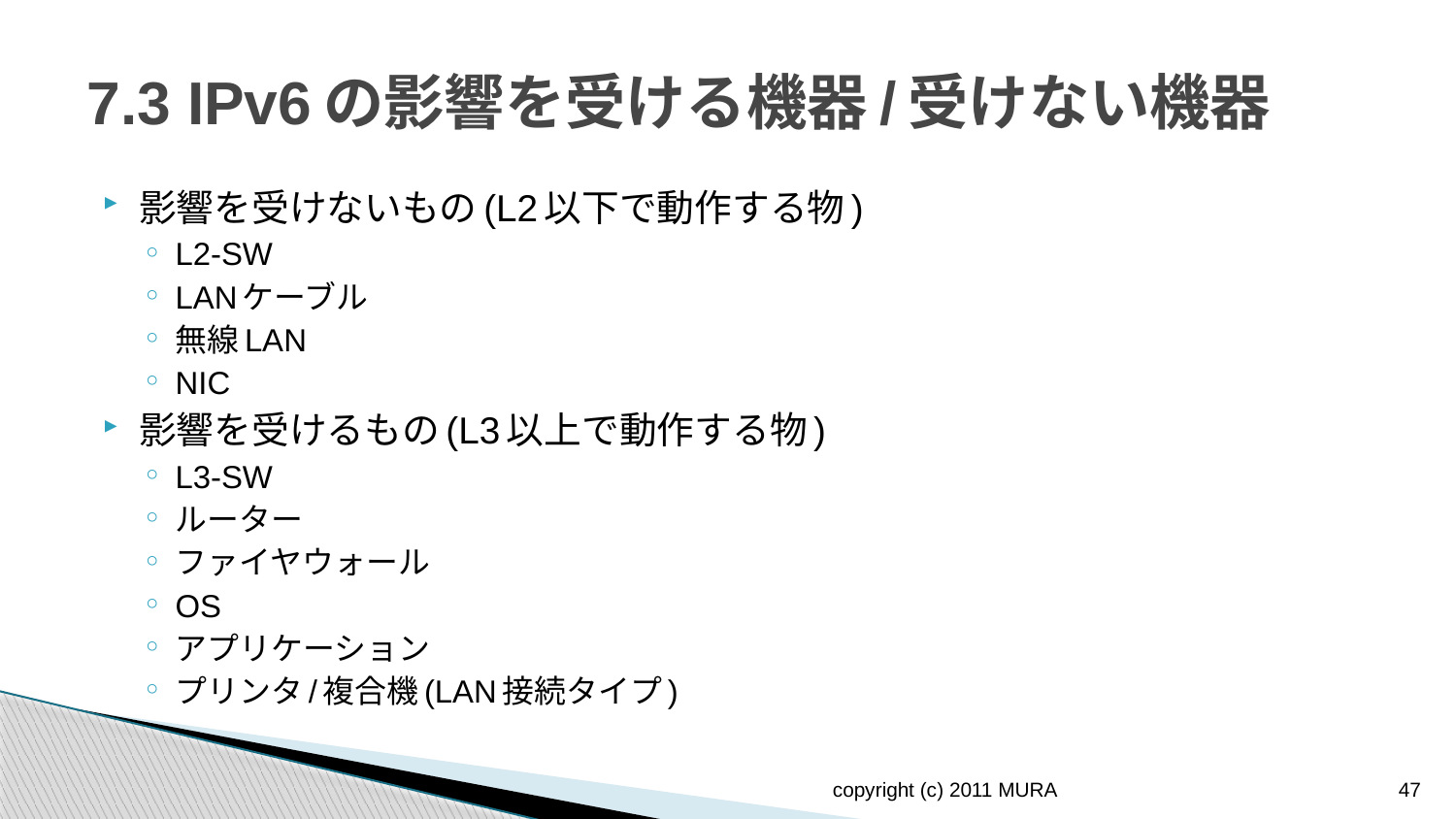

# 7.3 IPv6の影響を受ける機器/受けない機器
影響を受けないもの(L2以下で動作する物)
L2-SW
LANケーブル
無線LAN
NIC
影響を受けるもの(L3以上で動作する物)
L3-SW
ルーター
ファイヤウォール
OS
アプリケーション
プリンタ/複合機(LAN接続タイプ)
copyright (c) 2011 MURA
47